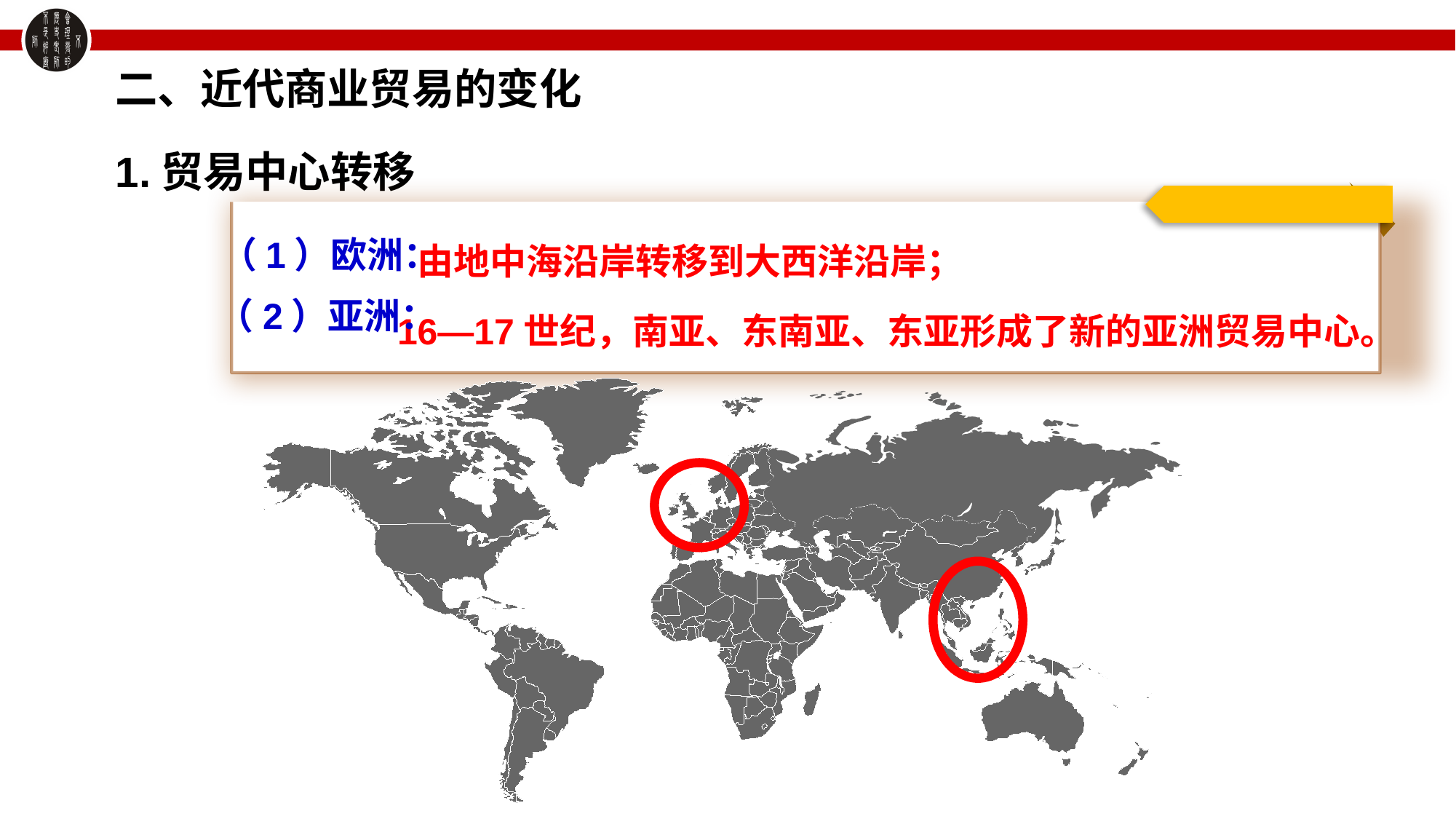

二、近代商业贸易的变化
1.贸易中心转移

由地中海沿岸转移到大西洋沿岸；
（1）欧洲：
（2）亚洲：
16—17世纪，南亚、东南亚、东亚形成了新的亚洲贸易中心。